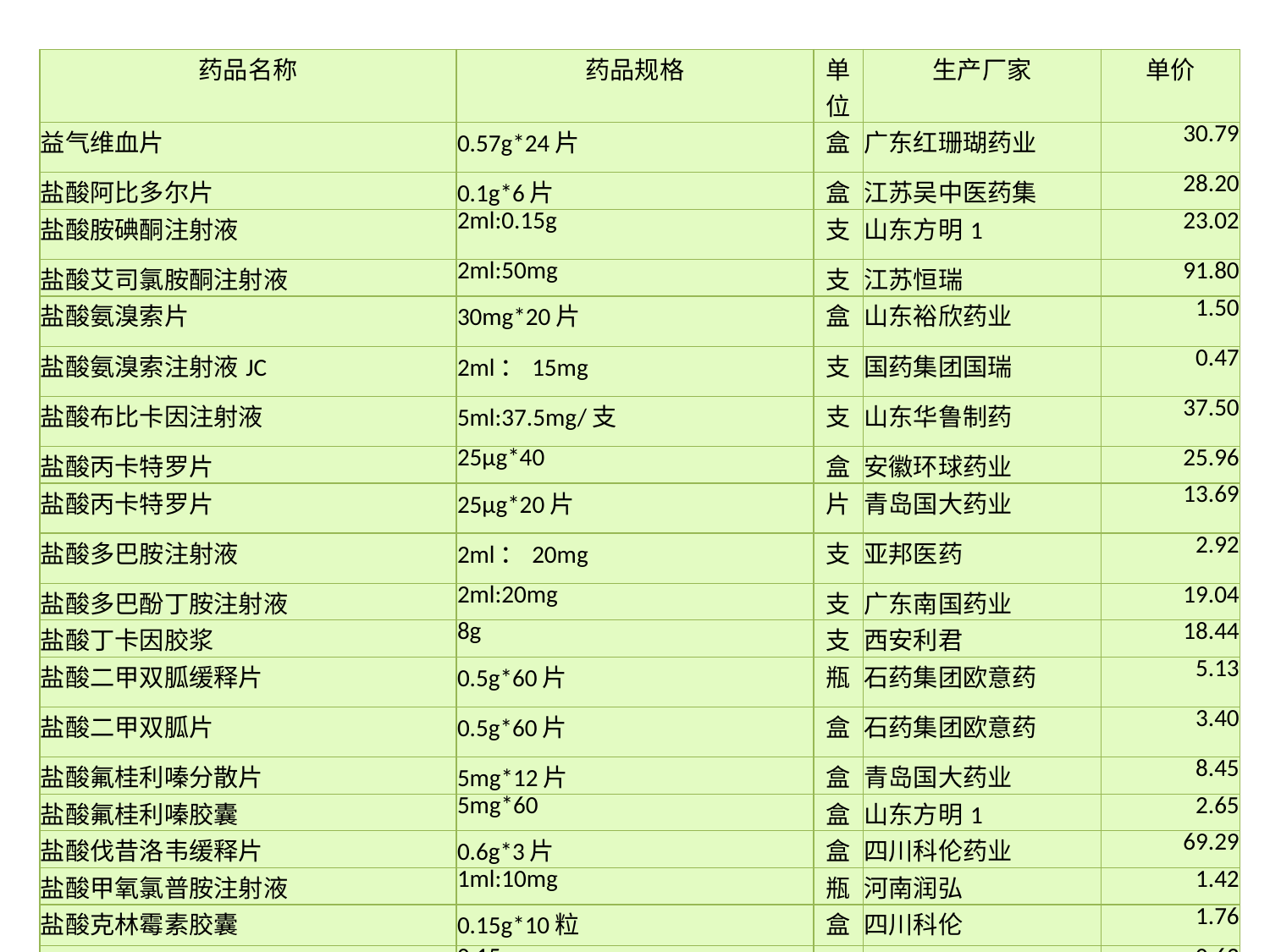

| 药品名称 | 药品规格 | 单位 | 生产厂家 | 单价 |
| --- | --- | --- | --- | --- |
| 益气维血片 | 0.57g\*24片 | 盒 | 广东红珊瑚药业 | 30.79 |
| 盐酸阿比多尔片 | 0.1g\*6片 | 盒 | 江苏吴中医药集 | 28.20 |
| 盐酸胺碘酮注射液 | 2ml:0.15g | 支 | 山东方明1 | 23.02 |
| 盐酸艾司氯胺酮注射液 | 2ml:50mg | 支 | 江苏恒瑞 | 91.80 |
| 盐酸氨溴索片 | 30mg\*20片 | 盒 | 山东裕欣药业 | 1.50 |
| 盐酸氨溴索注射液JC | 2ml：15mg | 支 | 国药集团国瑞 | 0.47 |
| 盐酸布比卡因注射液 | 5ml:37.5mg/支 | 支 | 山东华鲁制药 | 37.50 |
| 盐酸丙卡特罗片 | 25μg\*40 | 盒 | 安徽环球药业 | 25.96 |
| 盐酸丙卡特罗片 | 25μg\*20片 | 片 | 青岛国大药业 | 13.69 |
| 盐酸多巴胺注射液 | 2ml：20mg | 支 | 亚邦医药 | 2.92 |
| 盐酸多巴酚丁胺注射液 | 2ml:20mg | 支 | 广东南国药业 | 19.04 |
| 盐酸丁卡因胶浆 | 8g | 支 | 西安利君 | 18.44 |
| 盐酸二甲双胍缓释片 | 0.5g\*60片 | 瓶 | 石药集团欧意药 | 5.13 |
| 盐酸二甲双胍片 | 0.5g\*60片 | 盒 | 石药集团欧意药 | 3.40 |
| 盐酸氟桂利嗪分散片 | 5mg\*12片 | 盒 | 青岛国大药业 | 8.45 |
| 盐酸氟桂利嗪胶囊 | 5mg\*60 | 盒 | 山东方明1 | 2.65 |
| 盐酸伐昔洛韦缓释片 | 0.6g\*3片 | 盒 | 四川科伦药业 | 69.29 |
| 盐酸甲氧氯普胺注射液 | 1ml:10mg | 瓶 | 河南润弘 | 1.42 |
| 盐酸克林霉素胶囊 | 0.15g\*10粒 | 盒 | 四川科伦 | 1.76 |
| 盐酸克林霉素注射液 | 0.15g | 支 | 广州白云山 | 0.63 |